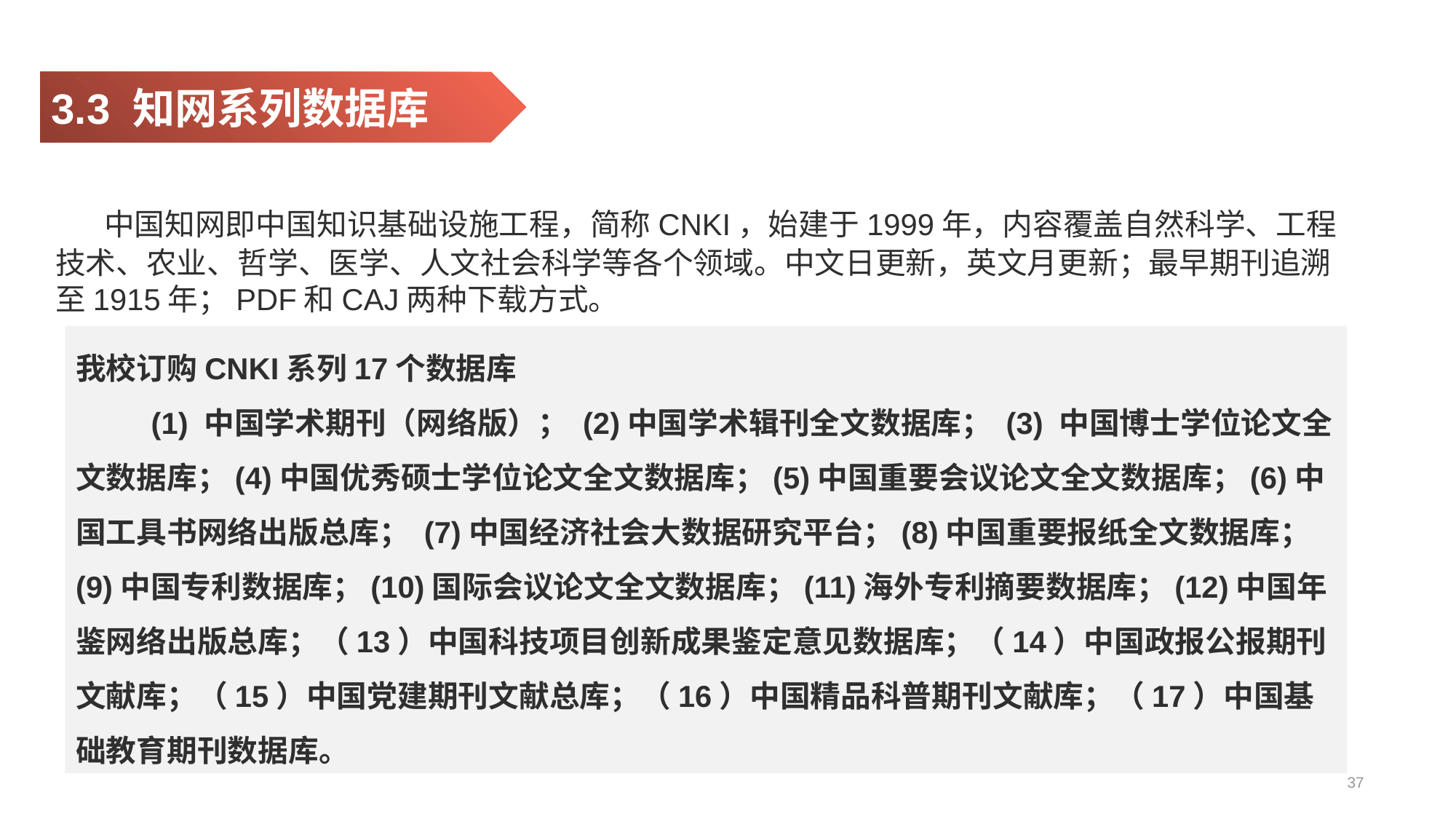

3.3 知网系列数据库
    中国知网即中国知识基础设施工程，简称CNKI，始建于1999年，内容覆盖自然科学、工程技术、农业、哲学、医学、人文社会科学等各个领域。中文日更新，英文月更新；最早期刊追溯至1915年；PDF和CAJ两种下载方式。
我校订购CNKI系列17个数据库
         (1) 中国学术期刊（网络版）； (2)中国学术辑刊全文数据库； (3) 中国博士学位论文全文数据库；(4)中国优秀硕士学位论文全文数据库；(5)中国重要会议论文全文数据库；(6)中国工具书网络出版总库； (7)中国经济社会大数据研究平台；(8)中国重要报纸全文数据库；(9)中国专利数据库；(10)国际会议论文全文数据库；(11)海外专利摘要数据库；(12)中国年鉴网络出版总库；（13）中国科技项目创新成果鉴定意见数据库；（14）中国政报公报期刊文献库；（15）中国党建期刊文献总库；（16）中国精品科普期刊文献库；（17）中国基础教育期刊数据库。
37